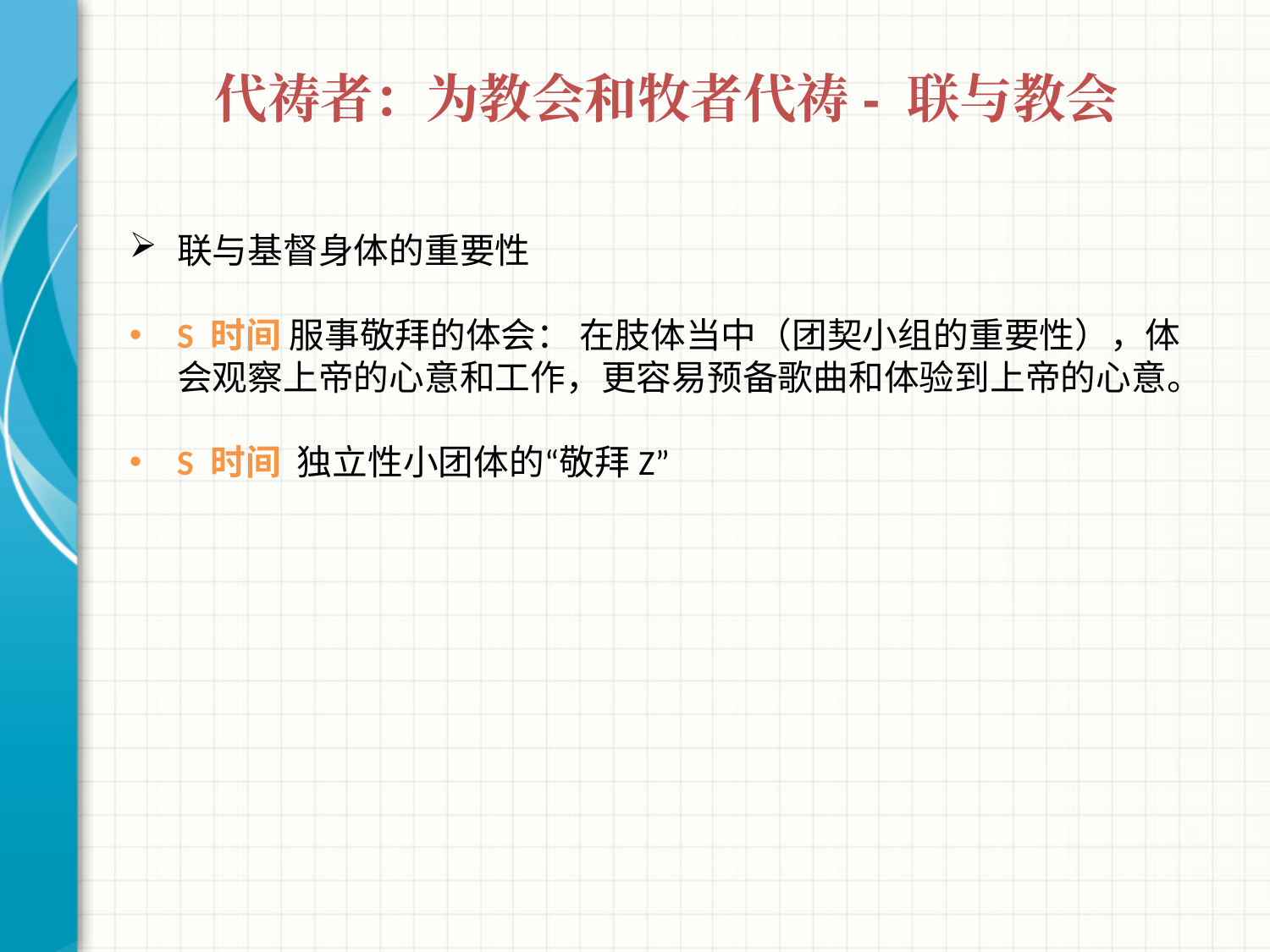

# 代祷者：为教会和牧者代祷- 联与教会

联与基督身体的重要性

S 时间 服事敬拜的体会： 在肢体当中（团契小组的重要性），体会观察上帝的心意和工作，更容易预备歌曲和体验到上帝的心意。

S 时间  独立性小团体的“敬拜Z”